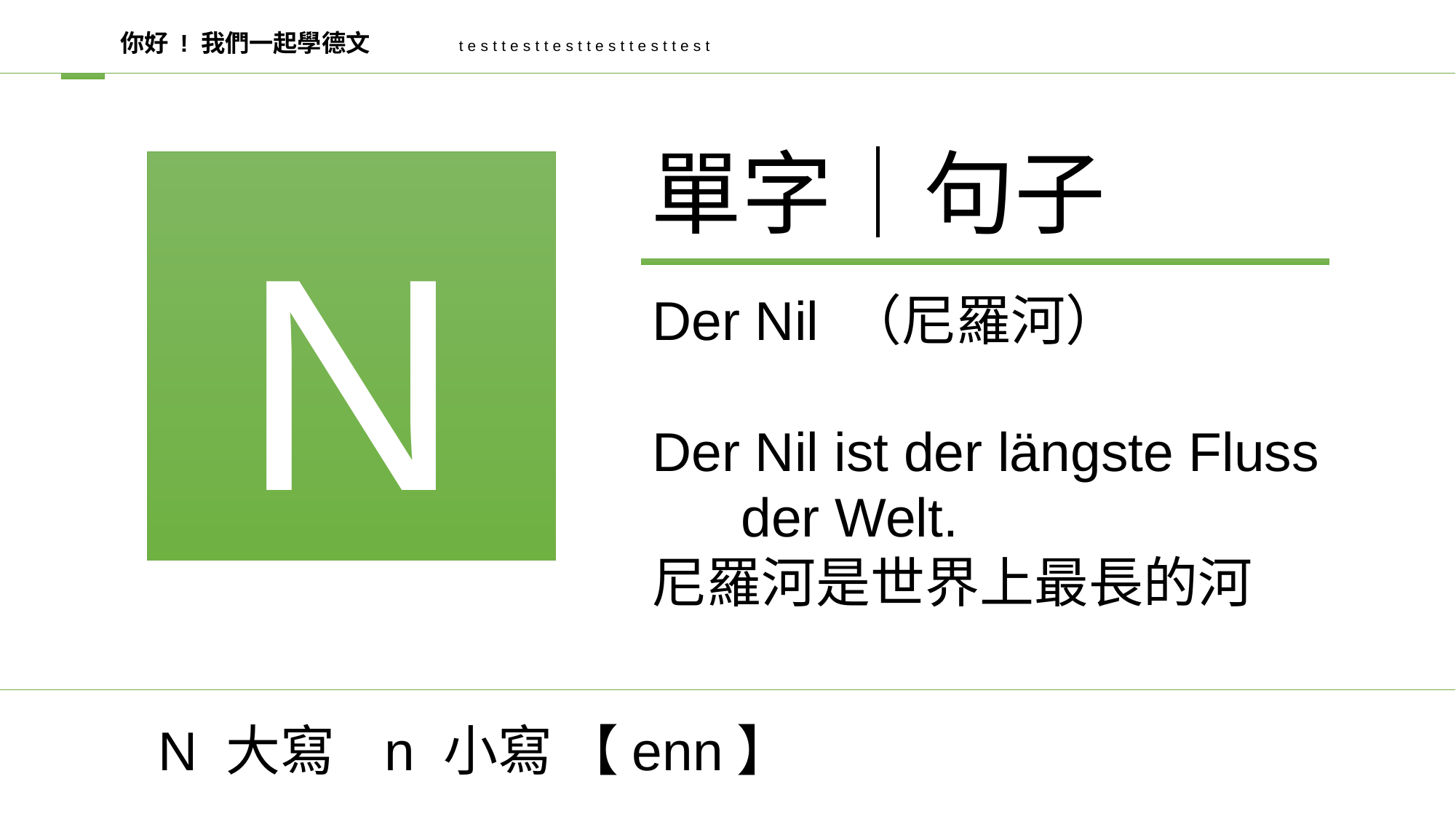

你好 ! 我們一起學德文
testtesttesttesttesttest

單字│句子

N

Der Nil （尼羅河）

Der Nil ist der längste Fluss  der Welt.
尼羅河是世界上最長的河

N 大寫   n 小寫 【enn】